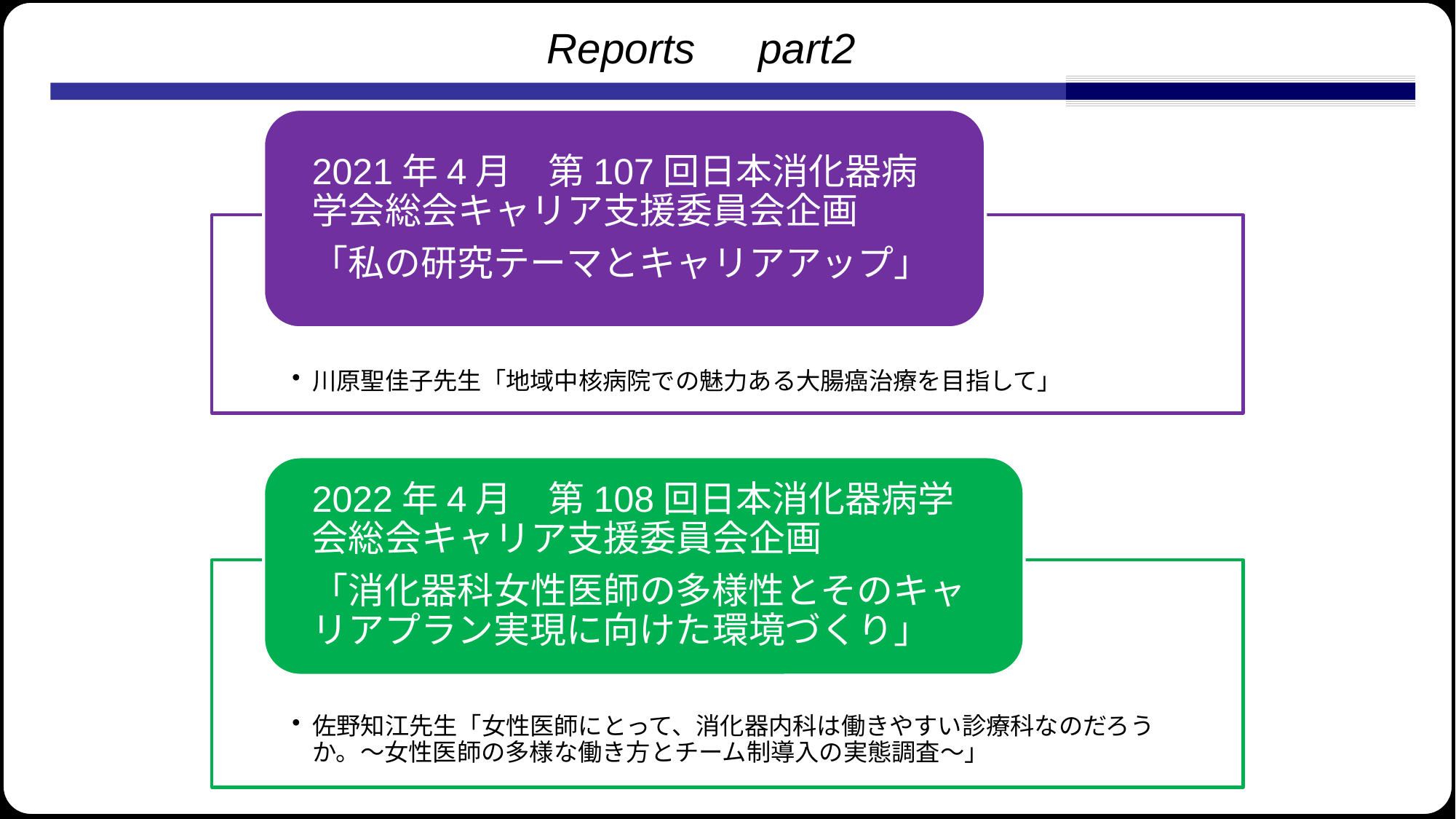

# Reports　part2
川原聖佳子先生「地域中核病院での魅力ある大腸癌治療を目指して」
2021年4月　第107回日本消化器病学会総会キャリア支援委員会企画
「私の研究テーマとキャリアアップ」
佐野知江先生「女性医師にとって、消化器内科は働きやすい診療科なのだろうか。～女性医師の多様な働き方とチーム制導入の実態調査～」
2022年4月　第108回日本消化器病学会総会キャリア支援委員会企画
「消化器科女性医師の多様性とそのキャリアプラン実現に向けた環境づくり」